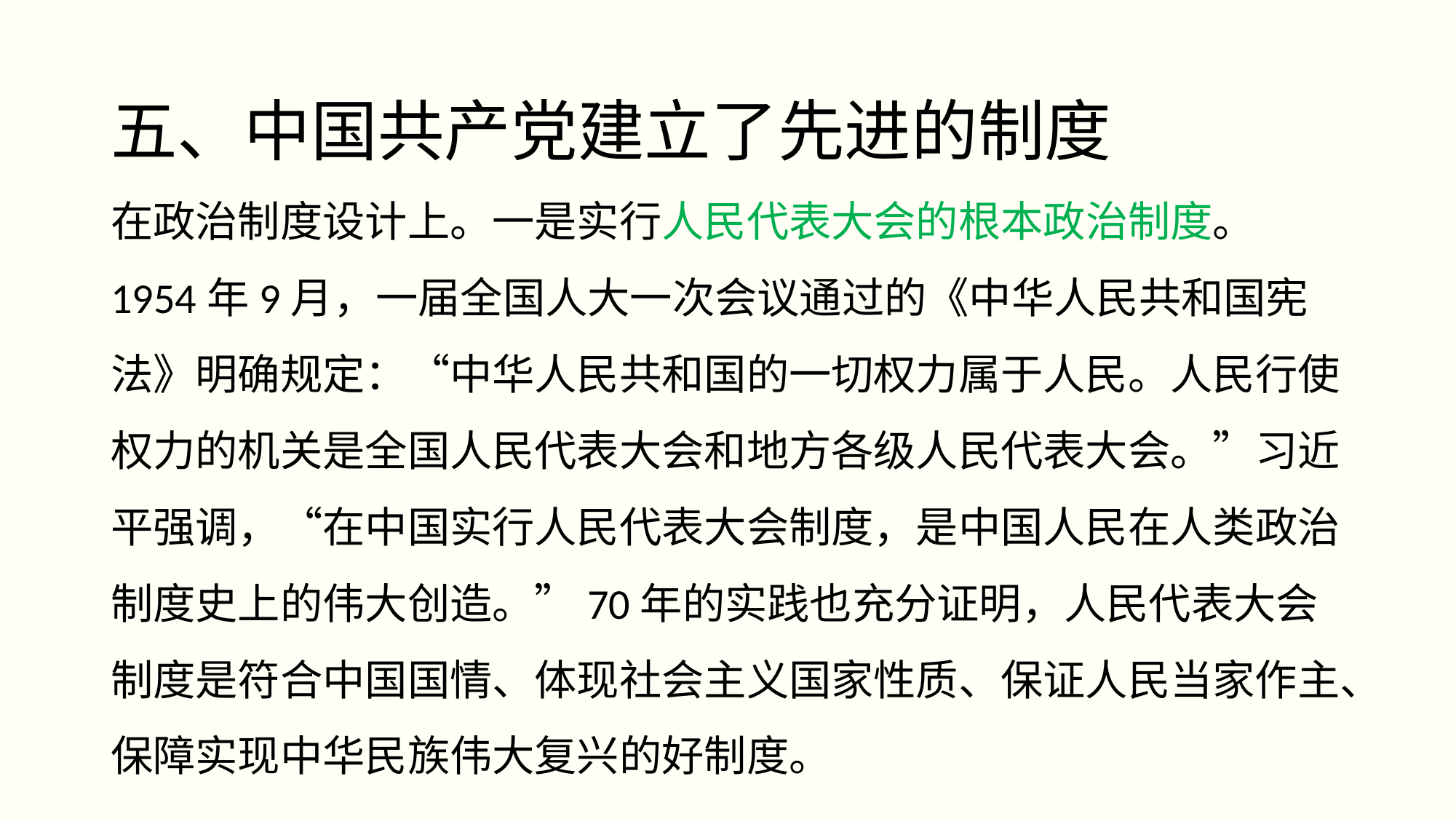

# 五、中国共产党建立了先进的制度 在政治制度设计上。一是实行人民代表大会的根本政治制度。 1954年9月，一届全国人大一次会议通过的《中华人民共和国宪法》明确规定：“中华人民共和国的一切权力属于人民。人民行使权力的机关是全国人民代表大会和地方各级人民代表大会。”习近平强调，“在中国实行人民代表大会制度，是中国人民在人类政治制度史上的伟大创造。”70年的实践也充分证明，人民代表大会制度是符合中国国情、体现社会主义国家性质、保证人民当家作主、保障实现中华民族伟大复兴的好制度。